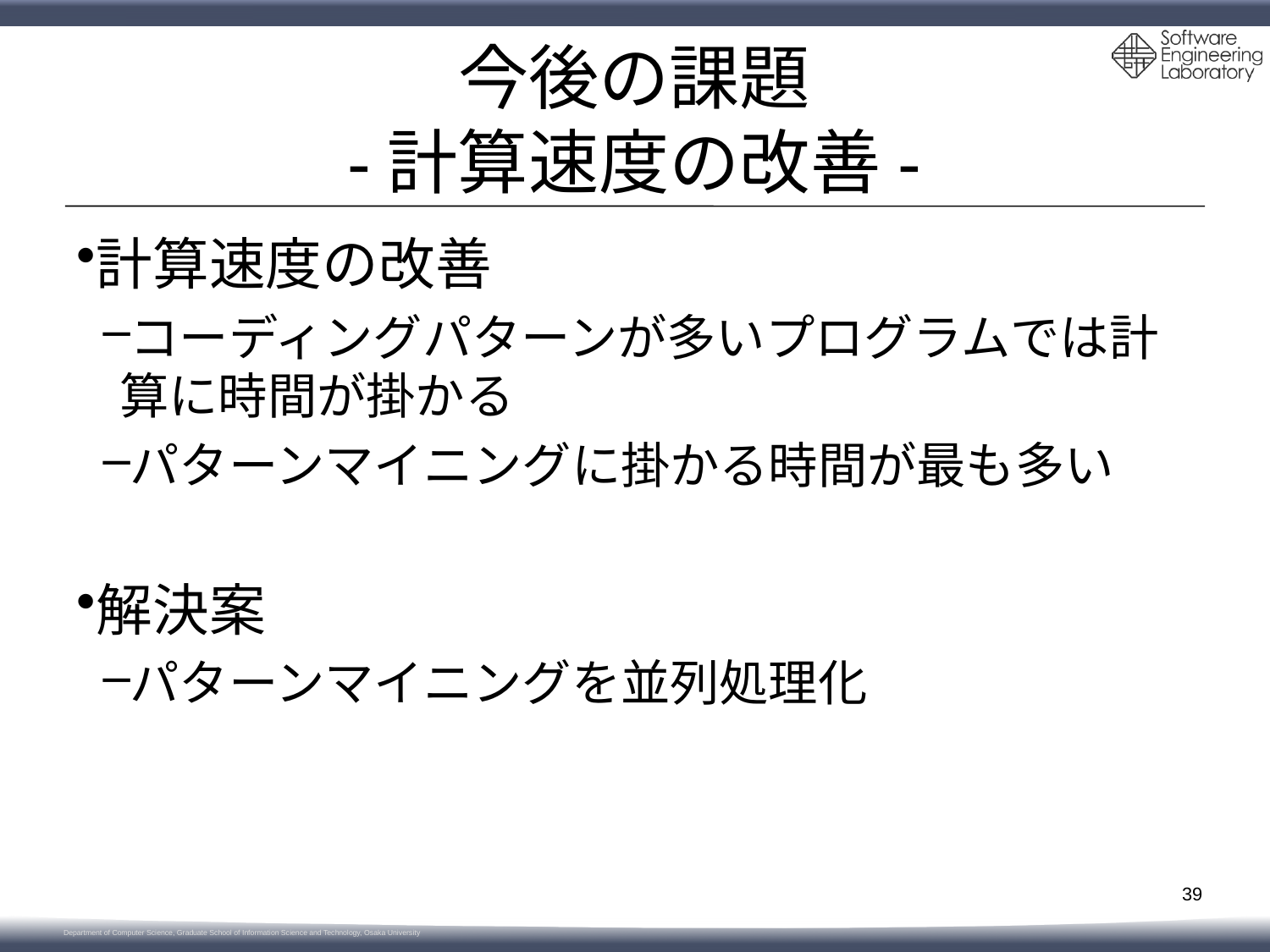

# 今後の課題 -計算速度の改善-
計算速度の改善
コーディングパターンが多いプログラムでは計算に時間が掛かる
パターンマイニングに掛かる時間が最も多い

解決案
パターンマイニングを並列処理化
39